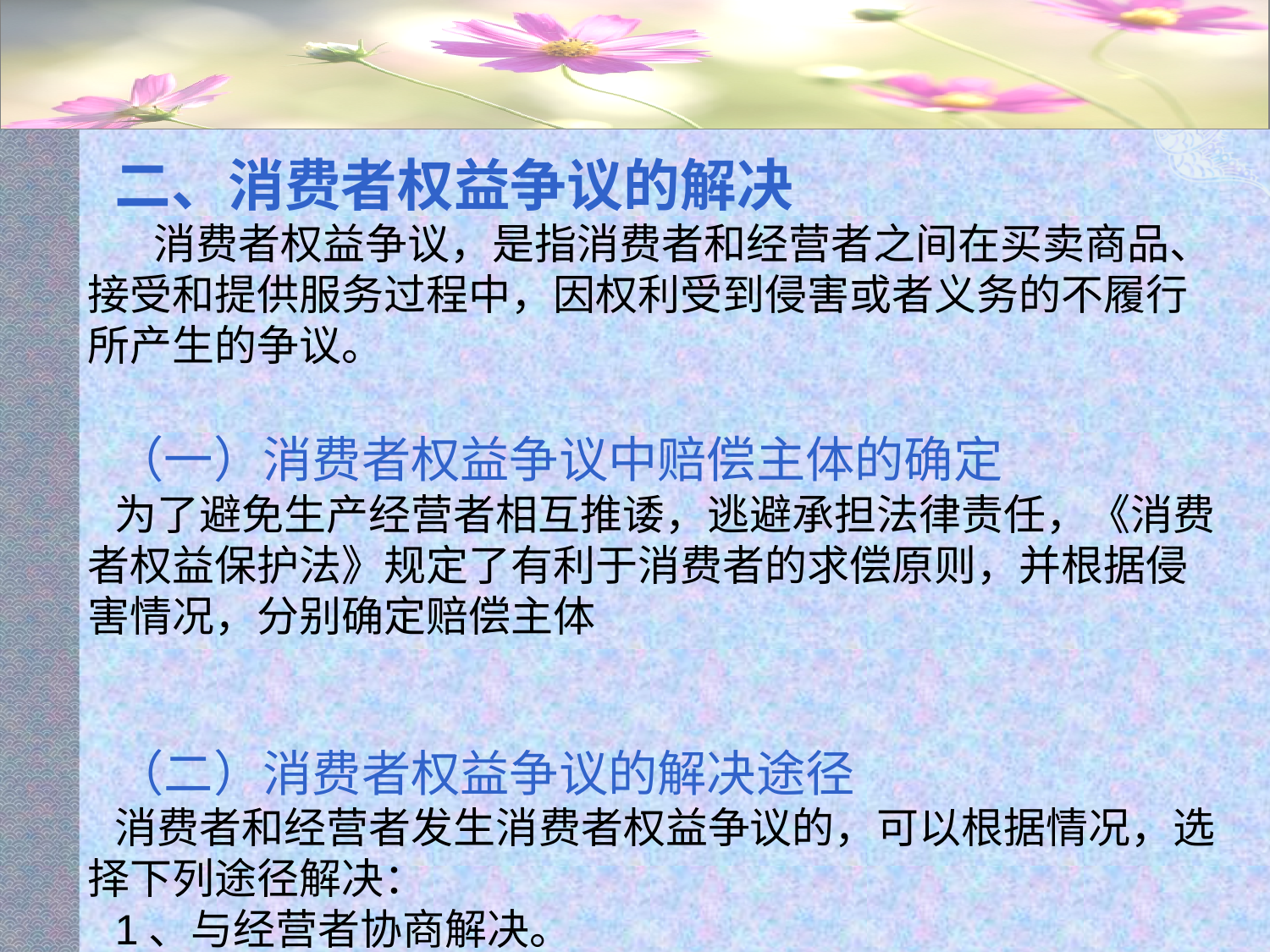

#
二、消费者权益争议的解决
   消费者权益争议，是指消费者和经营者之间在买卖商品、接受和提供服务过程中，因权利受到侵害或者义务的不履行所产生的争议。

（一）消费者权益争议中赔偿主体的确定
为了避免生产经营者相互推诿，逃避承担法律责任，《消费者权益保护法》规定了有利于消费者的求偿原则，并根据侵害情况，分别确定赔偿主体

（二）消费者权益争议的解决途径
消费者和经营者发生消费者权益争议的，可以根据情况，选择下列途径解决：
1、与经营者协商解决。